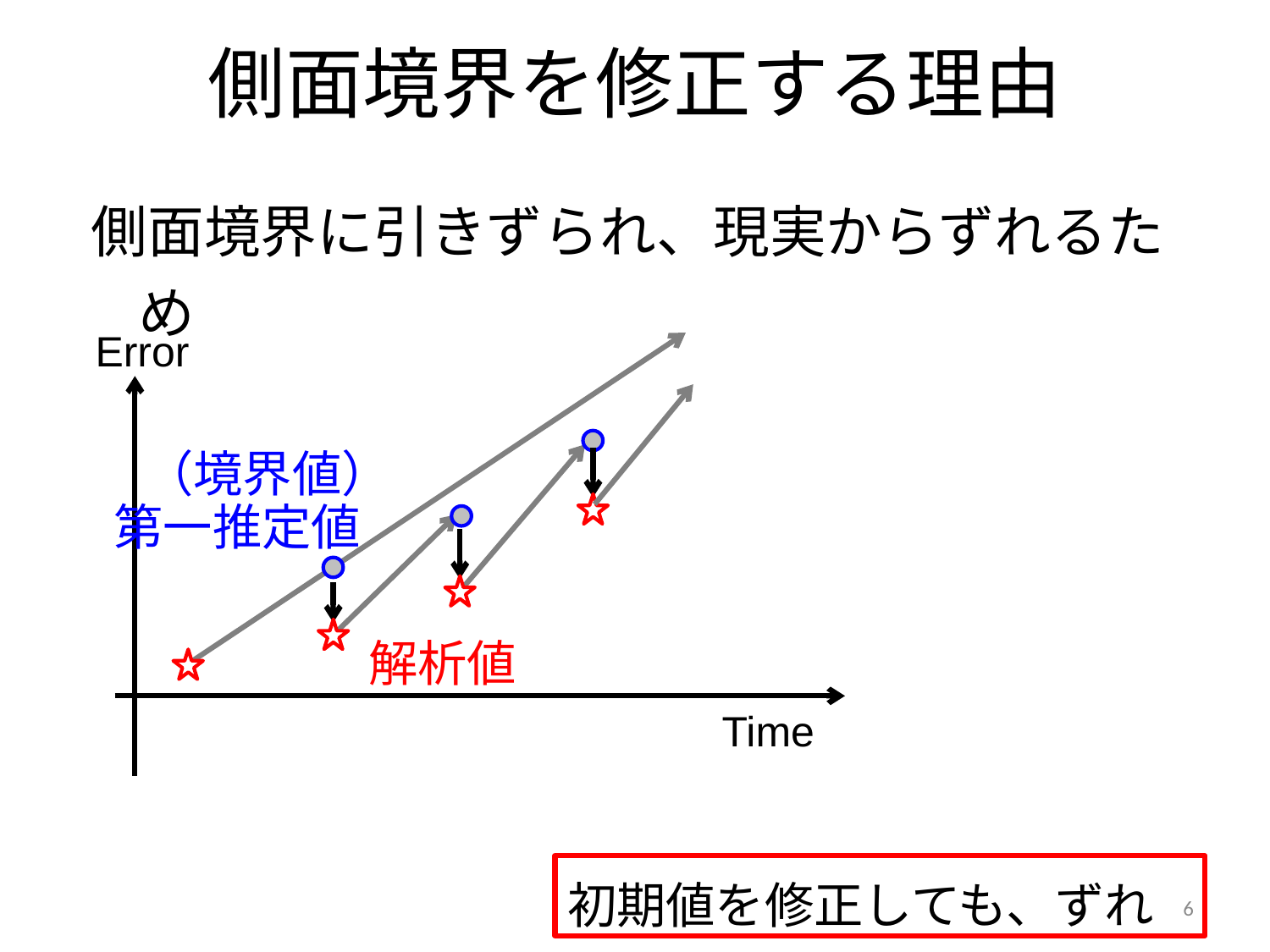

# 側面境界を修正する理由
側面境界に引きずられ、現実からずれるため
Error

（境界値）
第一推定値

解析値

Time
初期値を修正しても、ずれる。
6